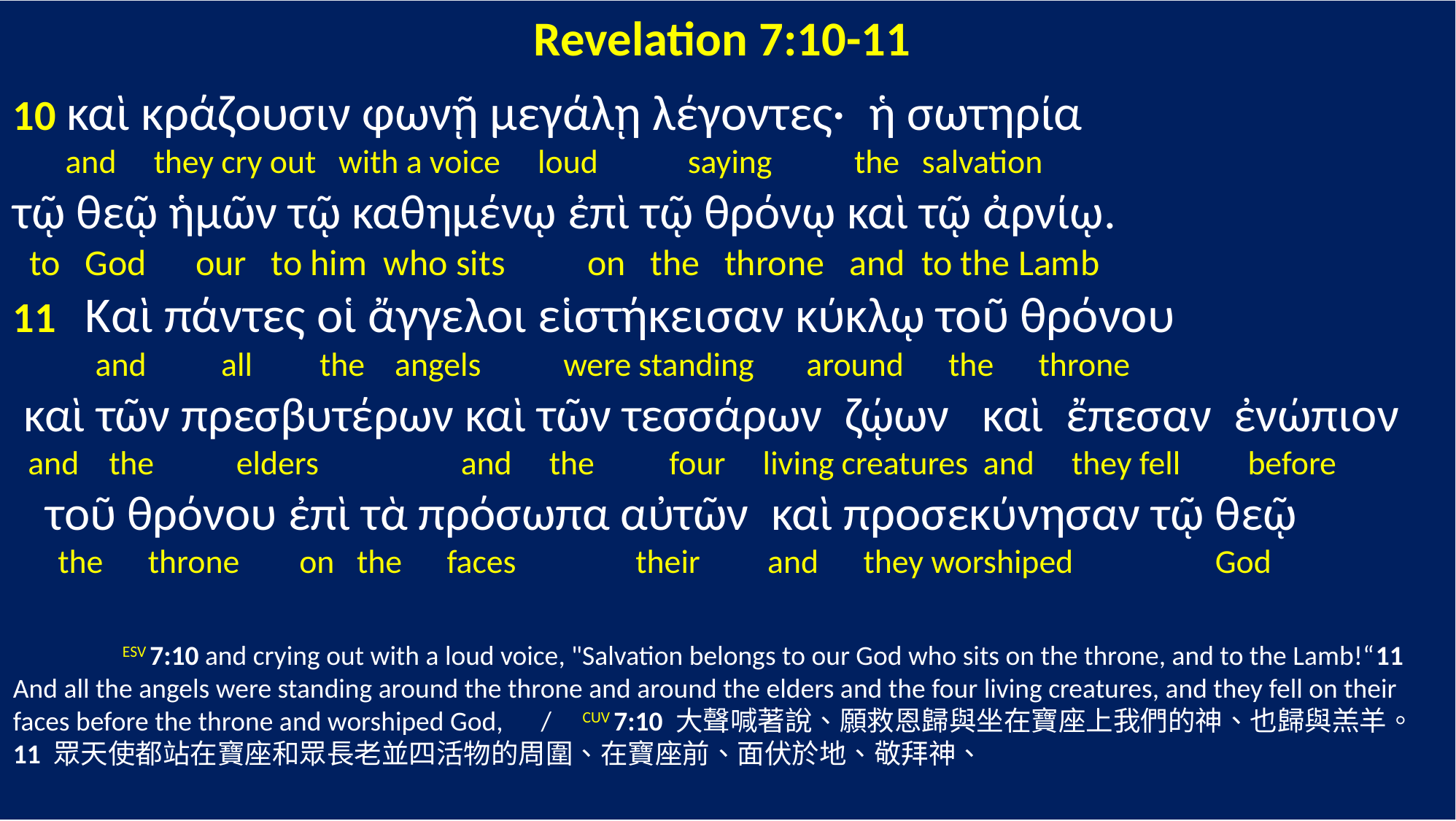

Revelation 7:10-11

10 καὶ κράζουσιν φωνῇ μεγάλῃ λέγοντες·  ἡ σωτηρία
       and     they cry out   with a voice     loud            saying           the   salvation
τῷ θεῷ ἡμῶν τῷ καθημένῳ ἐπὶ τῷ θρόνῳ καὶ τῷ ἀρνίῳ.
  to   God      our   to him  who sits          on   the   throne   and  to the Lamb
11   Καὶ πάντες οἱ ἄγγελοι εἱστήκεισαν κύκλῳ τοῦ θρόνου
           and          all         the    angels           were standing       around      the      throne
 καὶ τῶν πρεσβυτέρων καὶ τῶν τεσσάρων  ζῴων   καὶ  ἔπεσαν  ἐνώπιον
  and    the           elders                   and     the          four     living creatures  and     they fell         before
   τοῦ θρόνου ἐπὶ τὰ πρόσωπα αὐτῶν  καὶ προσεκύνησαν τῷ θεῷ
      the      throne        on   the      faces                their         and      they worshiped                   God

	ESV 7:10 and crying out with a loud voice, "Salvation belongs to our God who sits on the throne, and to the Lamb!“11 And all the angels were standing around the throne and around the elders and the four living creatures, and they fell on their faces before the throne and worshiped God,      /     CUV 7:10 大聲喊著說、願救恩歸與坐在寶座上我們的神、也歸與羔羊。 11 眾天使都站在寶座和眾長老並四活物的周圍、在寶座前、面伏於地、敬拜神、